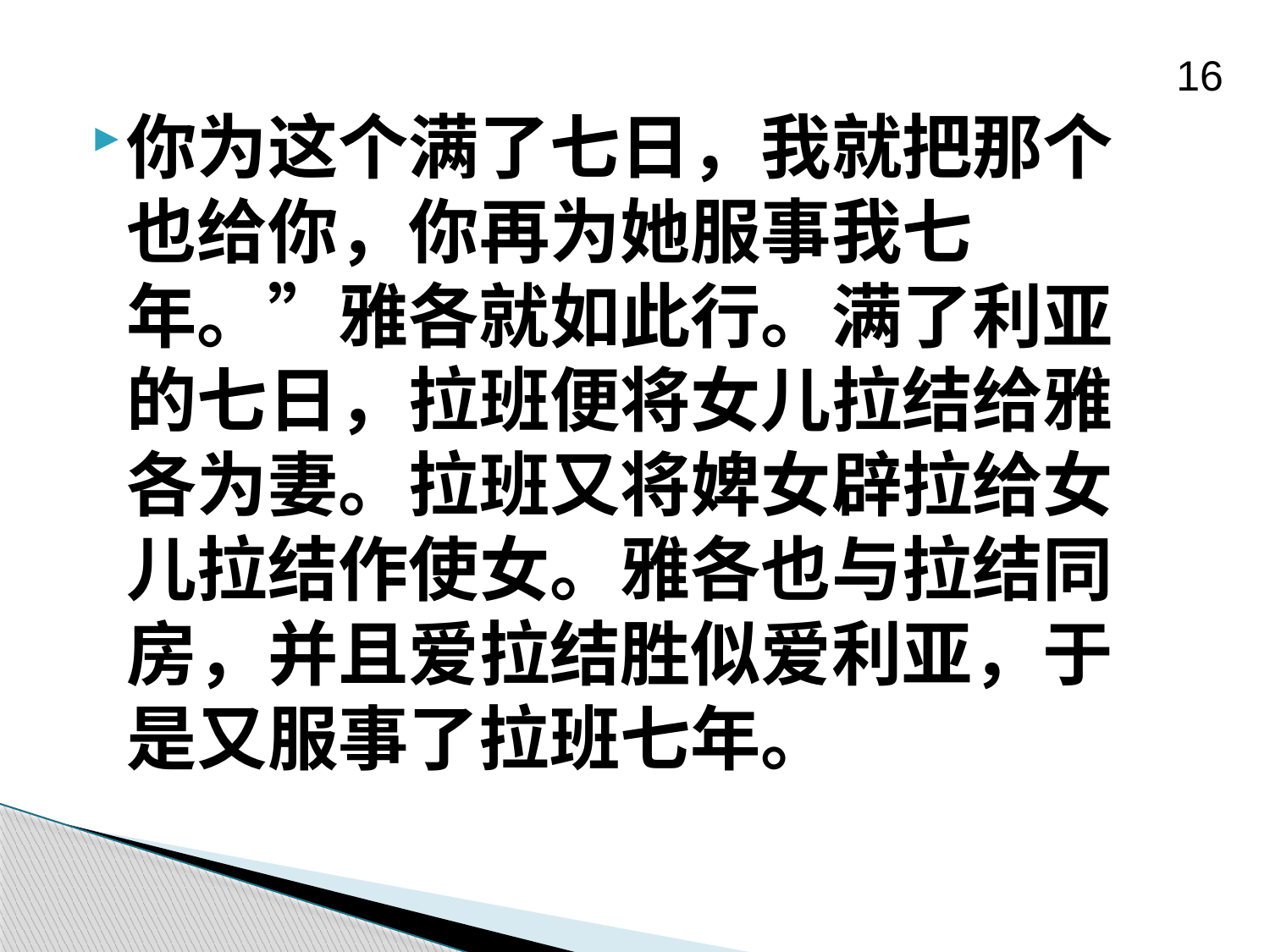

16
你为这个满了七日，我就把那个也给你，你再为她服事我七年。”雅各就如此行。满了利亚的七日，拉班便将女儿拉结给雅各为妻。拉班又将婢女辟拉给女儿拉结作使女。雅各也与拉结同房，并且爱拉结胜似爱利亚，于是又服事了拉班七年。